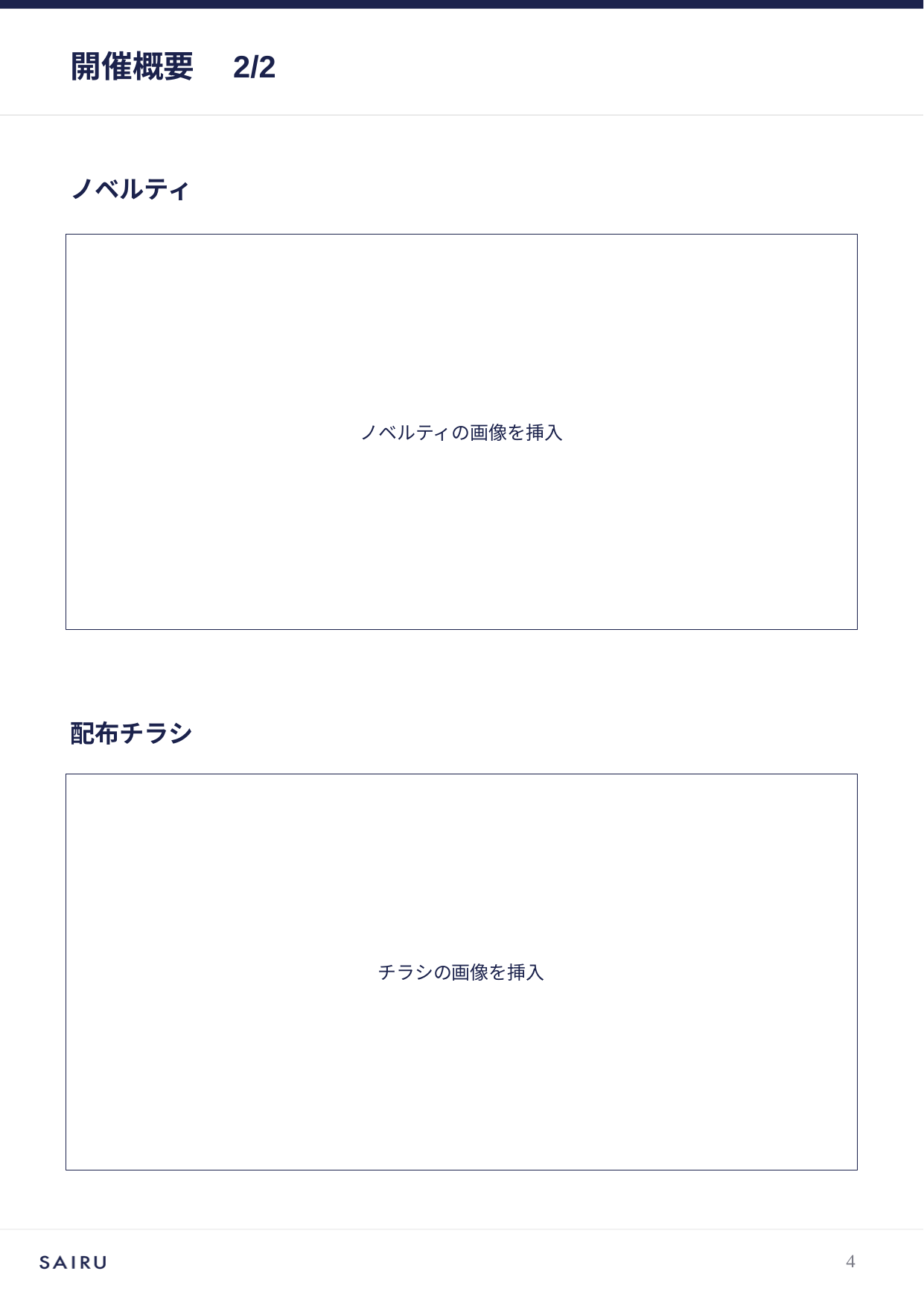

# 開催概要　2/2
ノベルティ
ノベルティの画像を挿入
配布チラシ
チラシの画像を挿入
4